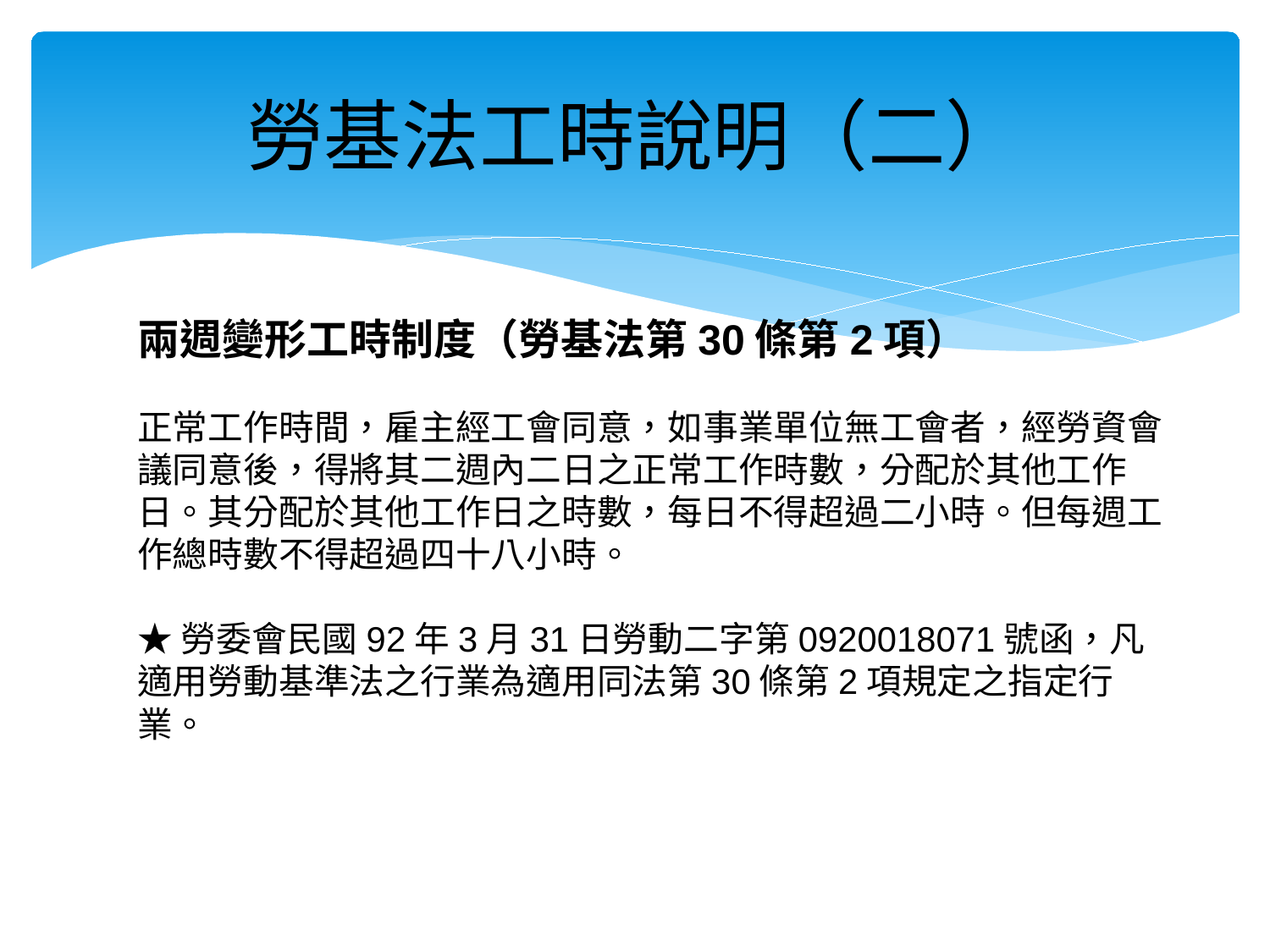

# 勞基法工時說明（二）
兩週變形工時制度（勞基法第30條第2項）

正常工作時間，雇主經工會同意，如事業單位無工會者，經勞資會議同意後，得將其二週內二日之正常工作時數，分配於其他工作日。其分配於其他工作日之時數，每日不得超過二小時。但每週工作總時數不得超過四十八小時。

★勞委會民國92年3月31日勞動二字第0920018071號函，凡適用勞動基準法之行業為適用同法第30條第2項規定之指定行業。